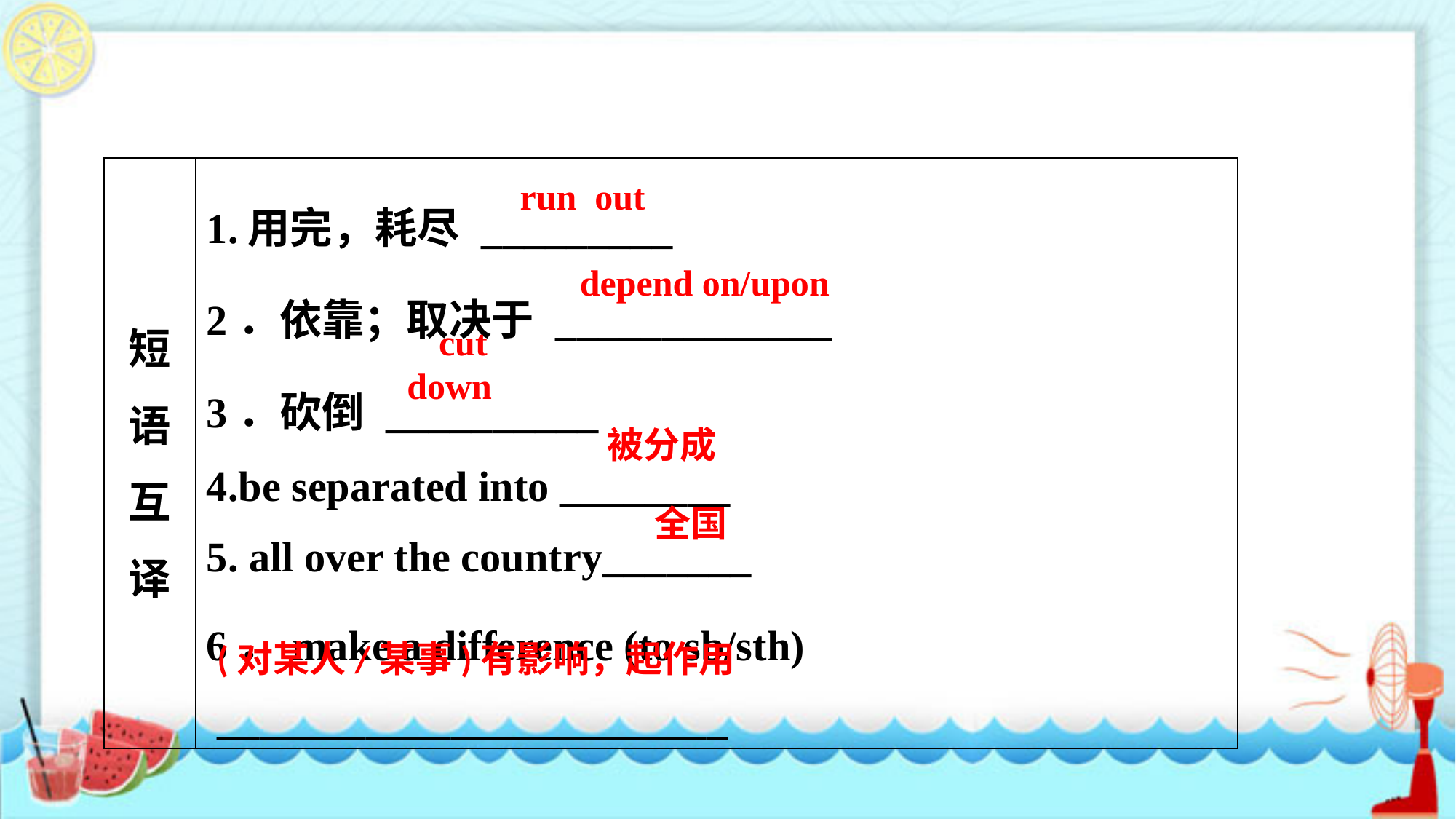

| 短语互译 | 1.用完，耗尽 \_\_\_\_\_\_\_\_\_ 2．依靠；取决于 \_\_\_\_\_\_\_\_\_\_\_\_\_ 3．砍倒 \_\_\_\_\_\_\_\_\_\_ 4.be separated into \_\_\_\_\_\_\_\_ 5. all over the country\_\_\_\_\_\_\_ 6．make a difference (to sb/sth) \_\_\_\_\_\_\_\_\_\_\_\_\_\_\_\_\_\_\_\_\_\_\_\_ |
| --- | --- |
run  out
depend on/upon
cut down
被分成
全国
(对某人/某事)有影响，起作用